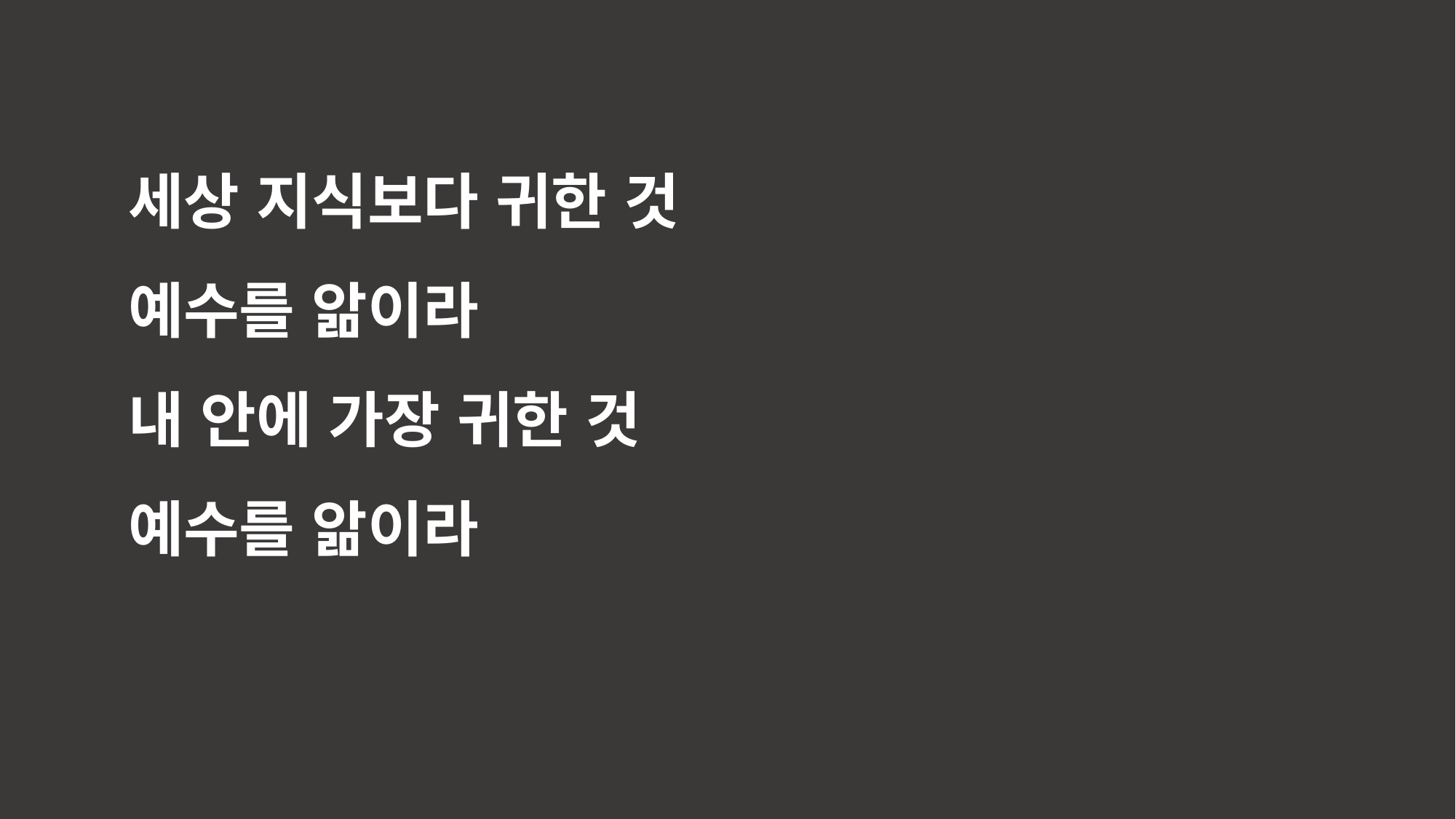

세상 지식보다 귀한 것
예수를 앎이라
내 안에 가장 귀한 것
예수를 앎이라